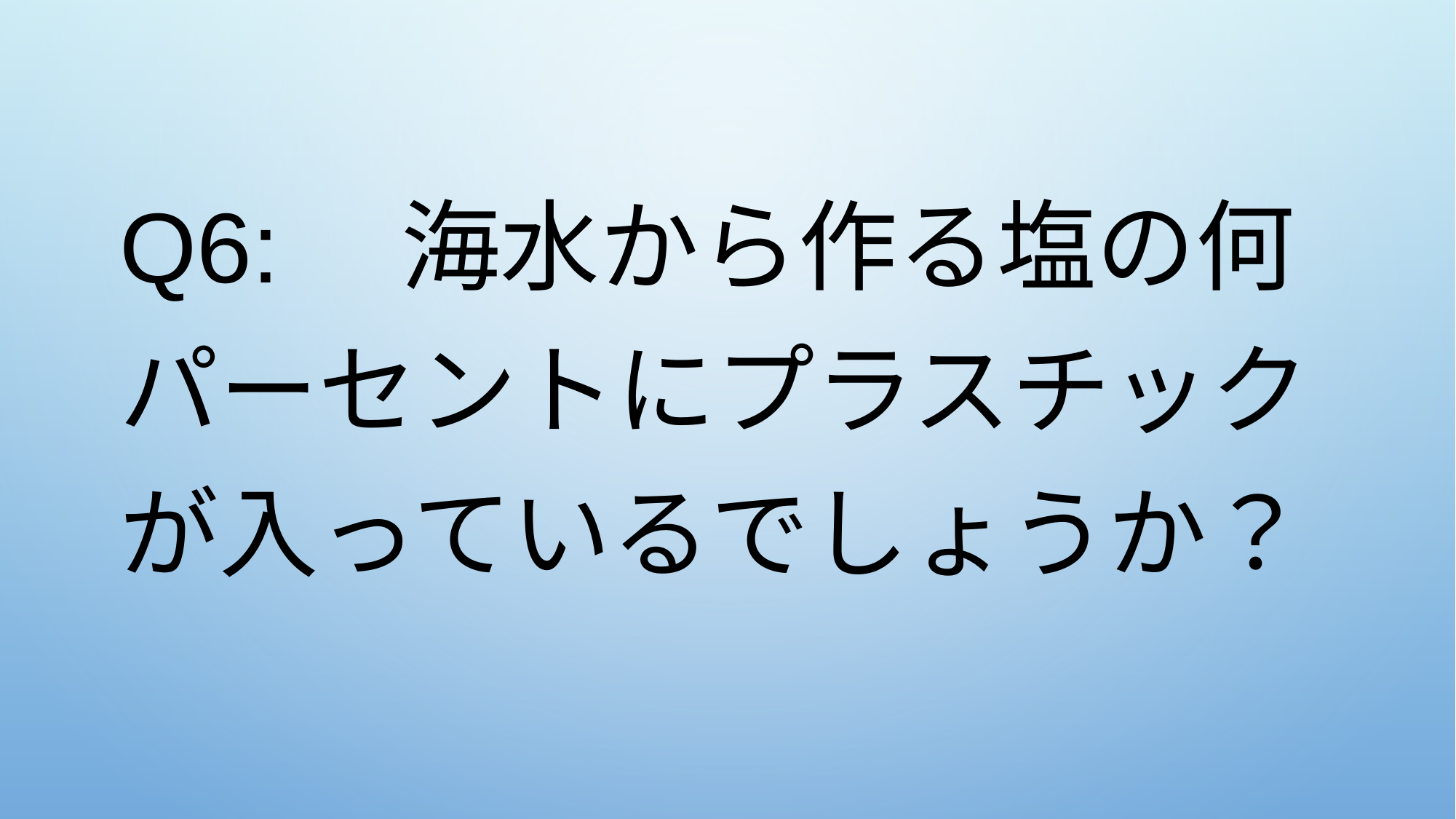

Q6:　海水から作る塩の何パーセントにプラスチックが入っているでしょうか？